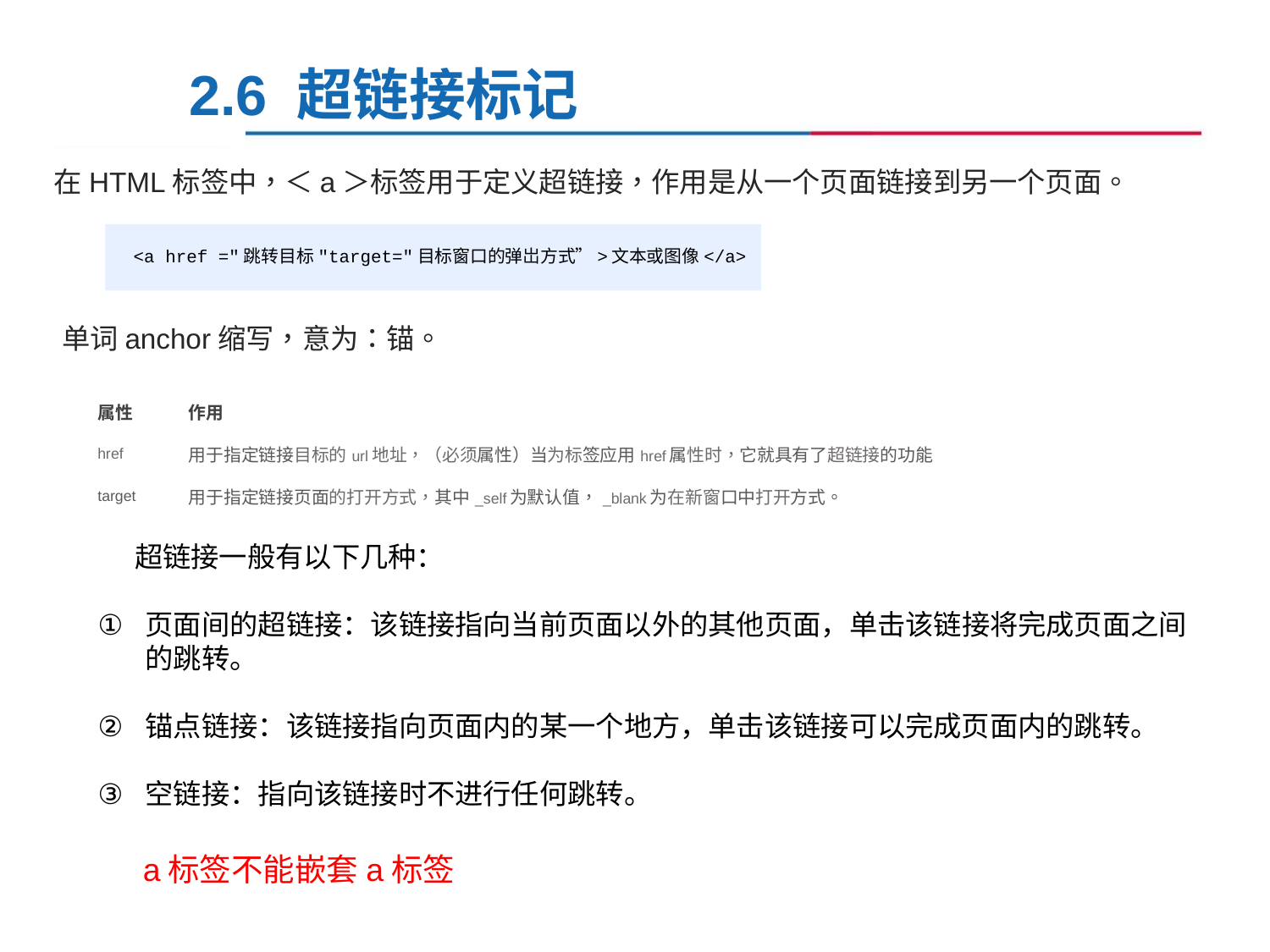

2.6 超链接标记
在HTML标签中，＜a＞标签用于定义超链接，作用是从一个页面链接到另一个页面。

<a href ="跳转目标"target="目标窗口的弹岀方式”>文本或图像</a>
单词anchor缩写，意为：锚。
| 属性 | 作用 |
| --- | --- |
| href | 用于指定链接目标的url地址，（必须属性）当为标签应用href属性时，它就具有了超链接的功能 |
| target | 用于指定链接页面的打开方式，其中\_self为默认值，\_blank为在新窗口中打开方式。 |
超链接一般有以下几种：

页面间的超链接：该链接指向当前页面以外的其他页面，单击该链接将完成页面之间的跳转。

锚点链接：该链接指向页面内的某一个地方，单击该链接可以完成页面内的跳转。

空链接：指向该链接时不进行任何跳转。

a标签不能嵌套a标签
56